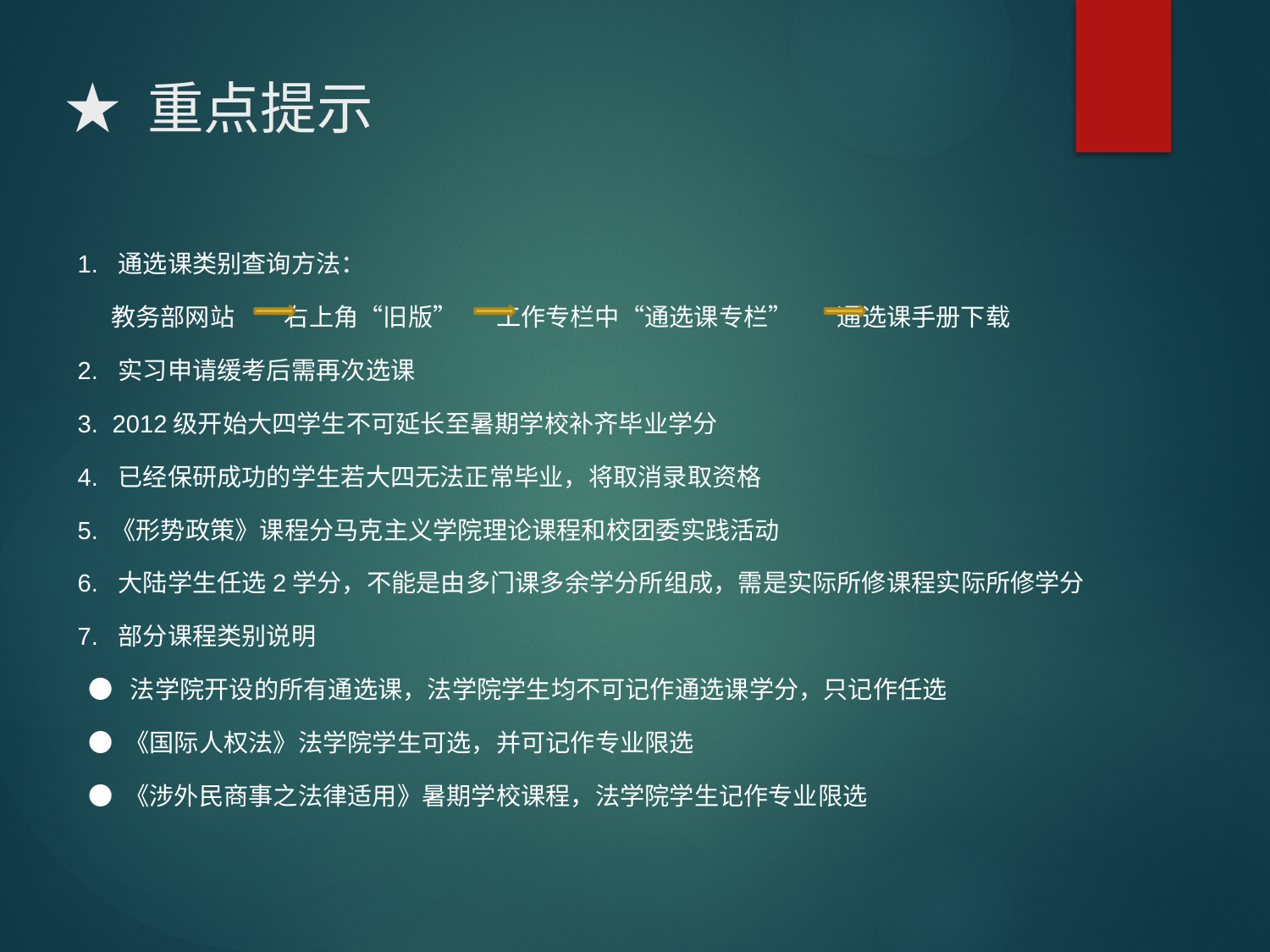

# ★ 重点提示
1.  通选课类别查询方法：
     教务部网站         右上角“旧版”       工作专栏中“通选课专栏”        通选课手册下载
2.  实习申请缓考后需再次选课
3.  2012级开始大四学生不可延长至暑期学校补齐毕业学分
4.  已经保研成功的学生若大四无法正常毕业，将取消录取资格
5. 《形势政策》课程分马克主义学院理论课程和校团委实践活动
6.  大陆学生任选2学分，不能是由多门课多余学分所组成，需是实际所修课程实际所修学分
7.  部分课程类别说明
  ●  法学院开设的所有通选课，法学院学生均不可记作通选课学分，只记作任选
  ● 《国际人权法》法学院学生可选，并可记作专业限选
  ● 《涉外民商事之法律适用》暑期学校课程，法学院学生记作专业限选